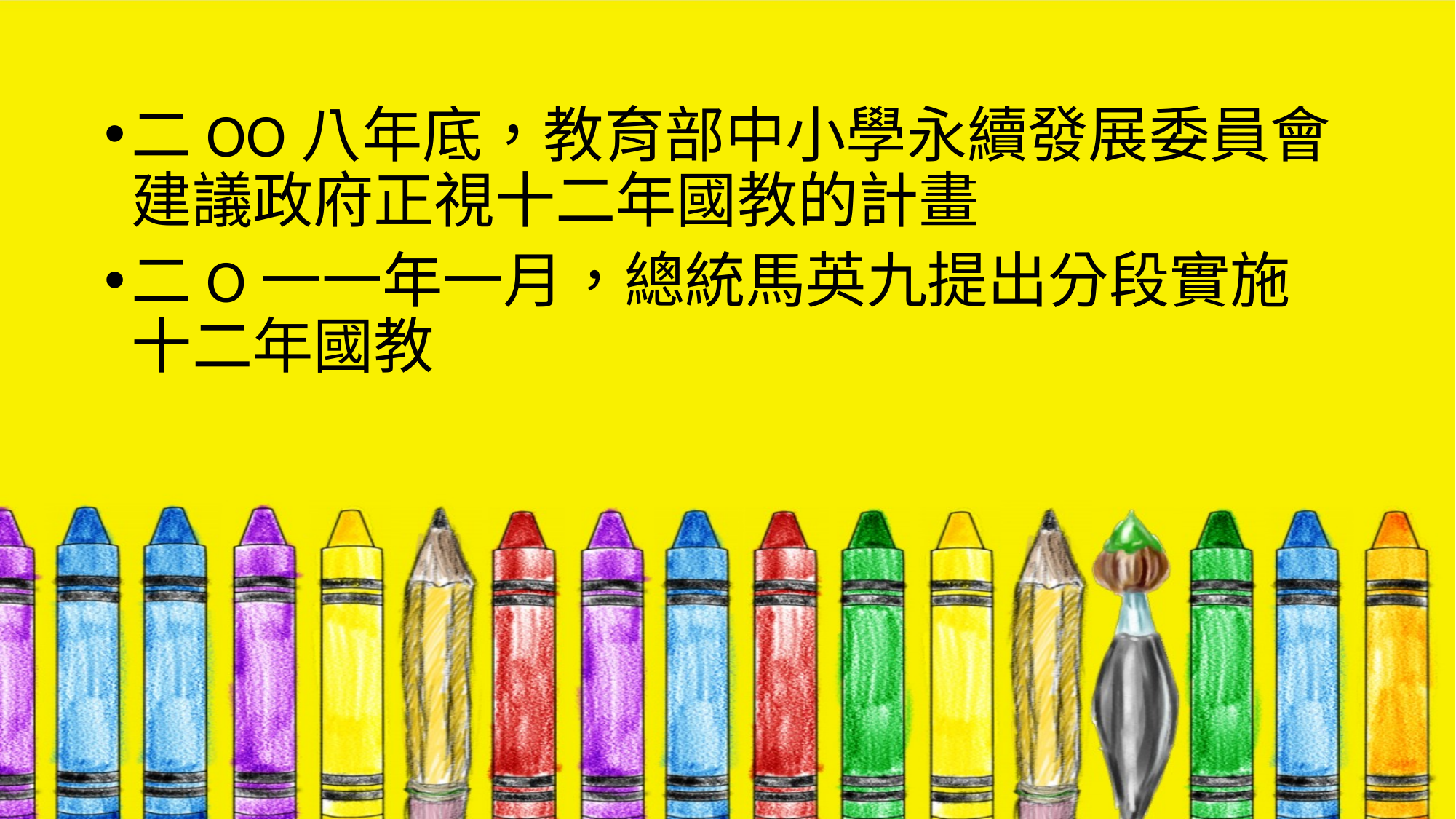

二OO八年底，教育部中小學永續發展委員會建議政府正視十二年國教的計畫
二O一一年一月，總統馬英九提出分段實施十二年國教